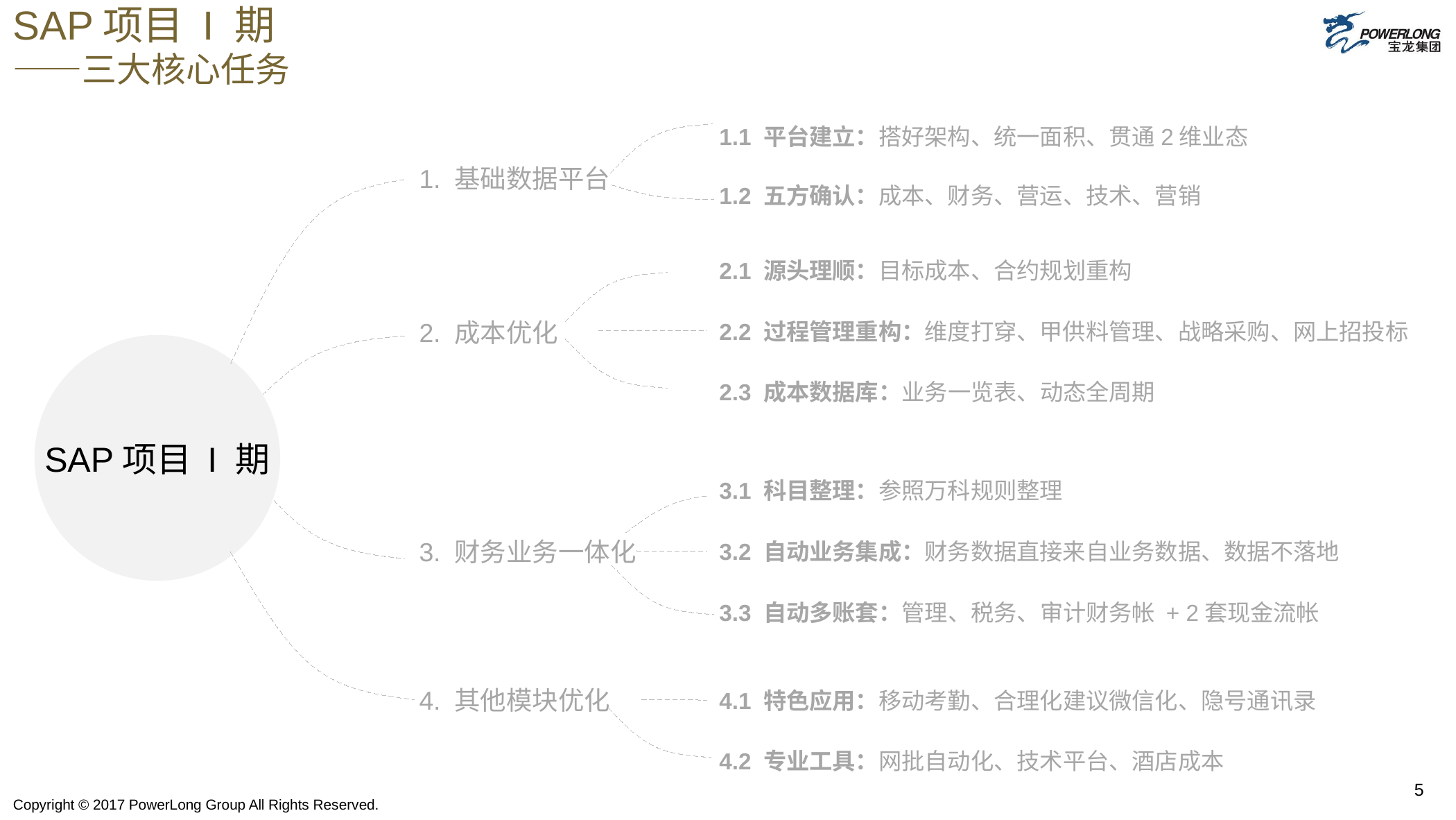

# SAP项目 I 期 ——三大核心任务
1.1 平台建立：搭好架构、统一面积、贯通2维业态

1. 基础数据平台
1.2 五方确认：成本、财务、营运、技术、营销

2.1 源头理顺：目标成本、合约规划重构

2. 成本优化
2.2 过程管理重构：维度打穿、甲供料管理、战略采购、网上招投标
SAP项目 I 期

2.3 成本数据库：业务一览表、动态全周期

3.1 科目整理：参照万科规则整理

3. 财务业务一体化
3.2 自动业务集成：财务数据直接来自业务数据、数据不落地

3.3 自动多账套：管理、税务、审计财务帐 + 2套现金流帐
4. 其他模块优化
4.1 特色应用：移动考勤、合理化建议微信化、隐号通讯录

4.2 专业工具：网批自动化、技术平台、酒店成本